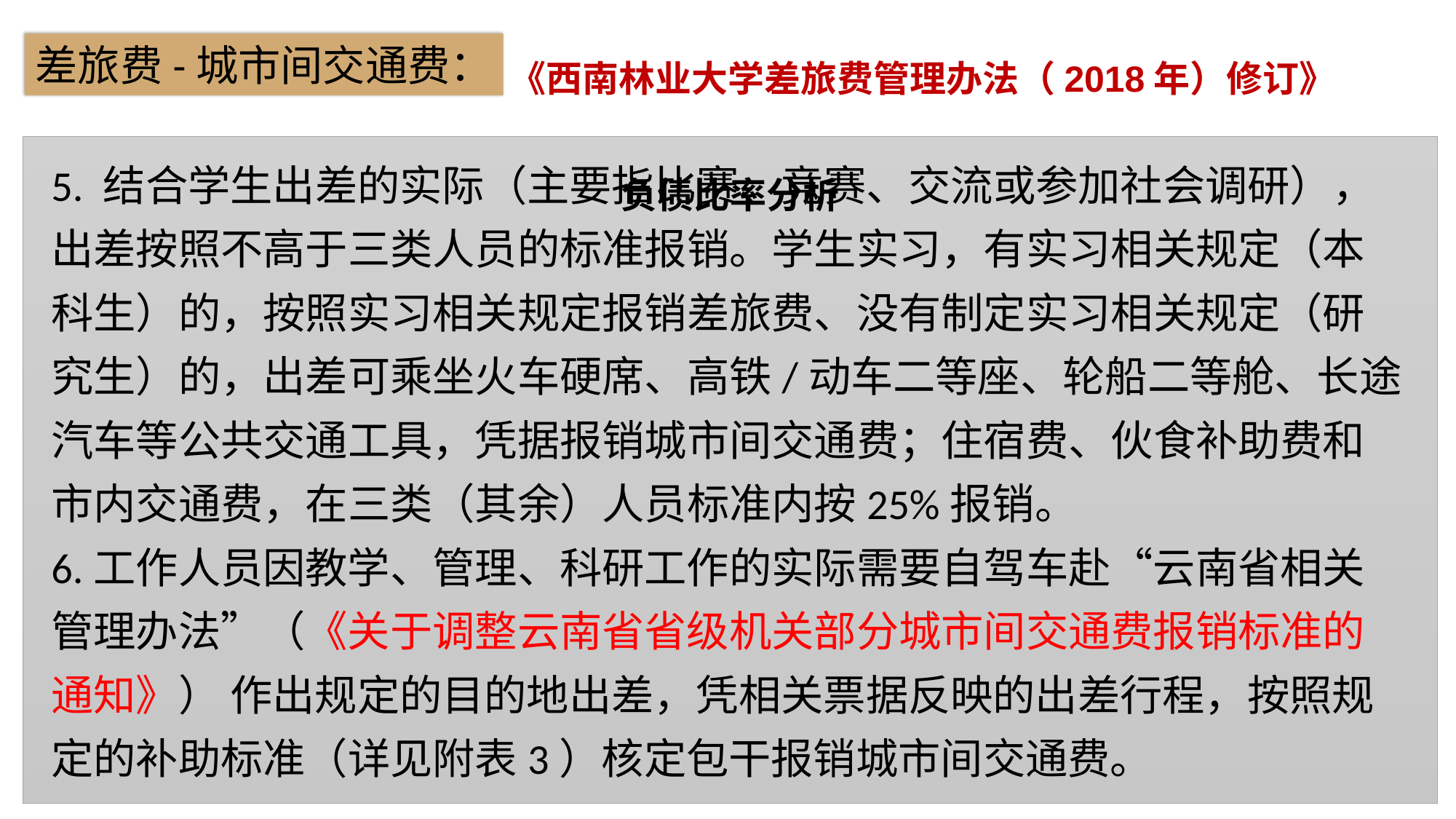

差旅费-城市间交通费：
《西南林业大学差旅费管理办法（2018年）修订》

### Chart: 负债比率分析

| Category |
|---|
5. 结合学生出差的实际（主要指比赛、竞赛、交流或参加社会调研），出差按照不高于三类人员的标准报销。学生实习，有实习相关规定（本科生）的，按照实习相关规定报销差旅费、没有制定实习相关规定（研究生）的，出差可乘坐火车硬席、高铁/动车二等座、轮船二等舱、长途汽车等公共交通工具，凭据报销城市间交通费；住宿费、伙食补助费和市内交通费，在三类（其余）人员标准内按25%报销。
6.工作人员因教学、管理、科研工作的实际需要自驾车赴“云南省相关管理办法”（《关于调整云南省省级机关部分城市间交通费报销标准的通知》） 作出规定的目的地出差，凭相关票据反映的出差行程，按照规定的补助标准（详见附表3）核定包干报销城市间交通费。